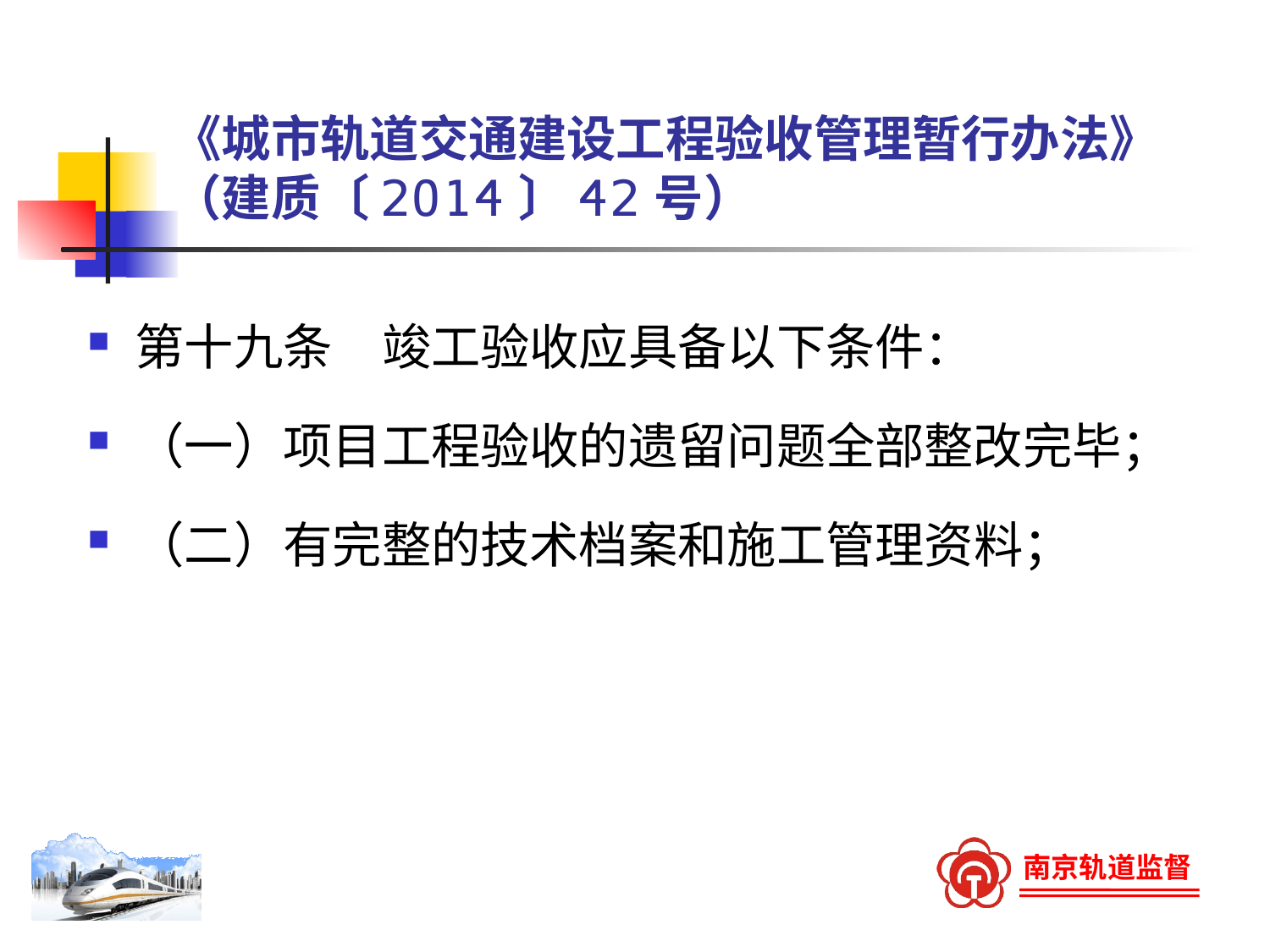

# 《城市轨道交通建设工程验收管理暂行办法》 （建质〔2014〕42号）
第十九条　竣工验收应具备以下条件：
（一）项目工程验收的遗留问题全部整改完毕；
（二）有完整的技术档案和施工管理资料；